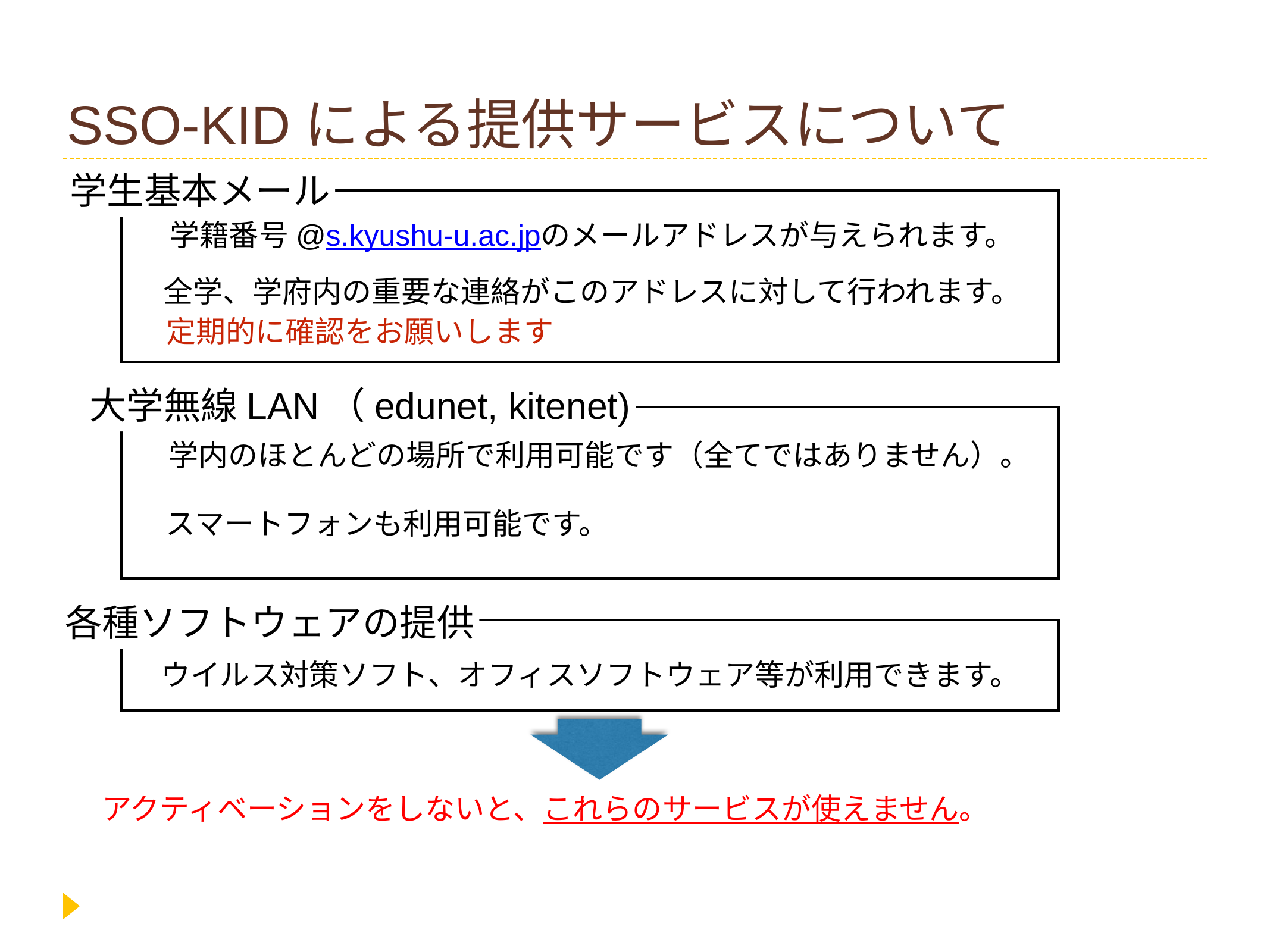

# SSO-KIDによる提供サービスについて
学生基本メール

学籍番号@s.kyushu-u.ac.jpのメールアドレスが与えられます。
全学、学府内の重要な連絡がこのアドレスに対して行われます。
定期的に確認をお願いします
大学無線LAN（edunet, kitenet)

学内のほとんどの場所で利用可能です（全てではありません）。
スマートフォンも利用可能です。
各種ソフトウェアの提供

ウイルス対策ソフト、オフィスソフトウェア等が利用できます。

アクティベーションをしないと、これらのサービスが使えません。